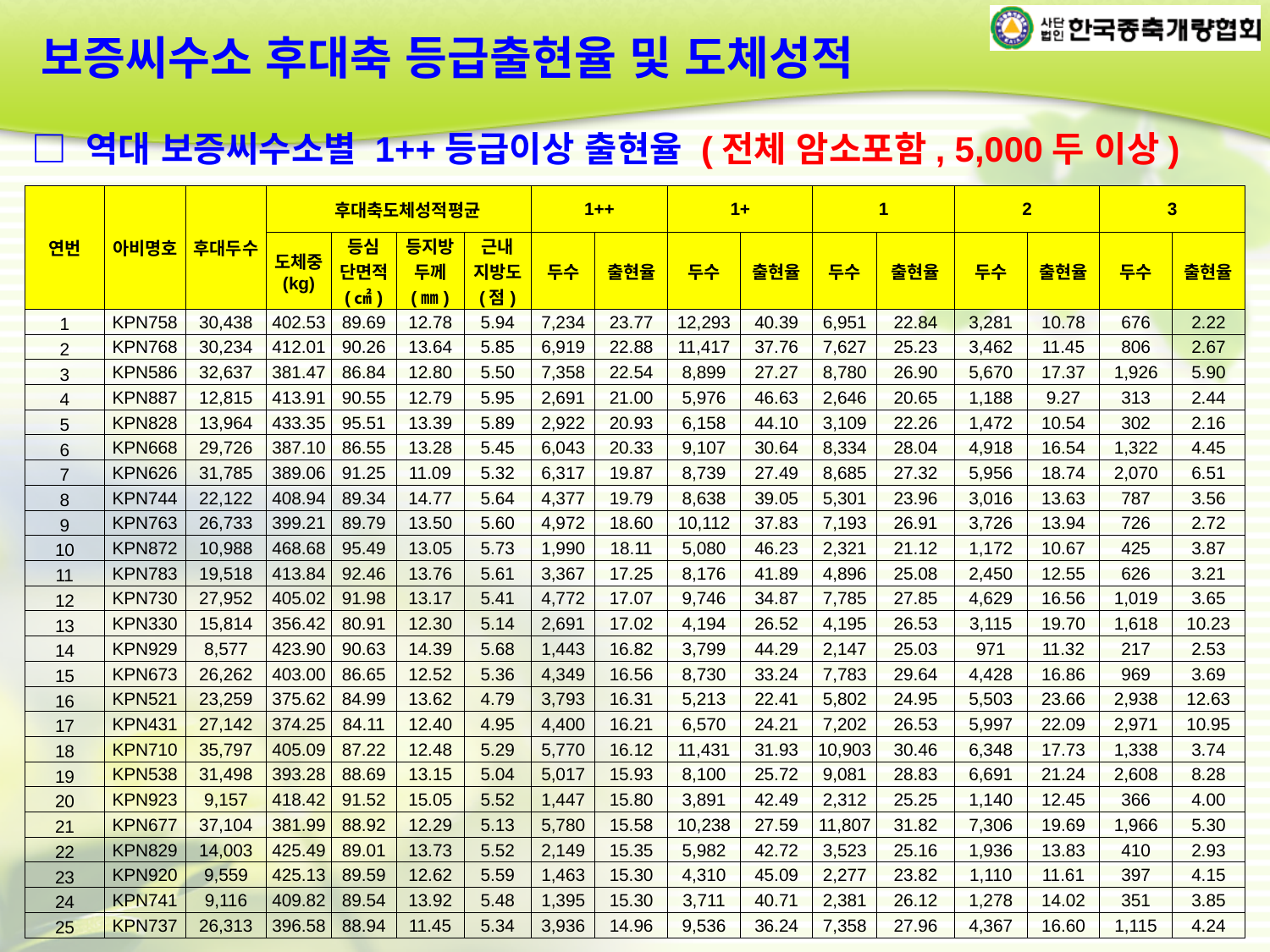

보증씨수소 후대축 등급출현율 및 도체성적
□ 역대 보증씨수소별 1++등급이상 출현율 (전체 암소포함, 5,000두 이상)
| 연번 | 아비명호 | 후대두수 | 후대축도체성적평균 |  |  |  | 1++ |  | 1+ |  | 1 |  | 2 |  | 3 |  |
| --- | --- | --- | --- | --- | --- | --- | --- | --- | --- | --- | --- | --- | --- | --- | --- | --- |
|  |  |  | 도체중 (kg) | 등심 단면적 (㎠) | 등지방 두께 (㎜) | 근내 지방도 (점) | 두수 | 출현율 | 두수 | 출현율 | 두수 | 출현율 | 두수 | 출현율 | 두수 | 출현율 |
| 1 | KPN758 | 30,438 | 402.53 | 89.69 | 12.78 | 5.94 | 7,234 | 23.77 | 12,293 | 40.39 | 6,951 | 22.84 | 3,281 | 10.78 | 676 | 2.22 |
| 2 | KPN768 | 30,234 | 412.01 | 90.26 | 13.64 | 5.85 | 6,919 | 22.88 | 11,417 | 37.76 | 7,627 | 25.23 | 3,462 | 11.45 | 806 | 2.67 |
| 3 | KPN586 | 32,637 | 381.47 | 86.84 | 12.80 | 5.50 | 7,358 | 22.54 | 8,899 | 27.27 | 8,780 | 26.90 | 5,670 | 17.37 | 1,926 | 5.90 |
| 4 | KPN887 | 12,815 | 413.91 | 90.55 | 12.79 | 5.95 | 2,691 | 21.00 | 5,976 | 46.63 | 2,646 | 20.65 | 1,188 | 9.27 | 313 | 2.44 |
| 5 | KPN828 | 13,964 | 433.35 | 95.51 | 13.39 | 5.89 | 2,922 | 20.93 | 6,158 | 44.10 | 3,109 | 22.26 | 1,472 | 10.54 | 302 | 2.16 |
| 6 | KPN668 | 29,726 | 387.10 | 86.55 | 13.28 | 5.45 | 6,043 | 20.33 | 9,107 | 30.64 | 8,334 | 28.04 | 4,918 | 16.54 | 1,322 | 4.45 |
| 7 | KPN626 | 31,785 | 389.06 | 91.25 | 11.09 | 5.32 | 6,317 | 19.87 | 8,739 | 27.49 | 8,685 | 27.32 | 5,956 | 18.74 | 2,070 | 6.51 |
| 8 | KPN744 | 22,122 | 408.94 | 89.34 | 14.77 | 5.64 | 4,377 | 19.79 | 8,638 | 39.05 | 5,301 | 23.96 | 3,016 | 13.63 | 787 | 3.56 |
| 9 | KPN763 | 26,733 | 399.21 | 89.79 | 13.50 | 5.60 | 4,972 | 18.60 | 10,112 | 37.83 | 7,193 | 26.91 | 3,726 | 13.94 | 726 | 2.72 |
| 10 | KPN872 | 10,988 | 468.68 | 95.49 | 13.05 | 5.73 | 1,990 | 18.11 | 5,080 | 46.23 | 2,321 | 21.12 | 1,172 | 10.67 | 425 | 3.87 |
| 11 | KPN783 | 19,518 | 413.84 | 92.46 | 13.76 | 5.61 | 3,367 | 17.25 | 8,176 | 41.89 | 4,896 | 25.08 | 2,450 | 12.55 | 626 | 3.21 |
| 12 | KPN730 | 27,952 | 405.02 | 91.98 | 13.17 | 5.41 | 4,772 | 17.07 | 9,746 | 34.87 | 7,785 | 27.85 | 4,629 | 16.56 | 1,019 | 3.65 |
| 13 | KPN330 | 15,814 | 356.42 | 80.91 | 12.30 | 5.14 | 2,691 | 17.02 | 4,194 | 26.52 | 4,195 | 26.53 | 3,115 | 19.70 | 1,618 | 10.23 |
| 14 | KPN929 | 8,577 | 423.90 | 90.63 | 14.39 | 5.68 | 1,443 | 16.82 | 3,799 | 44.29 | 2,147 | 25.03 | 971 | 11.32 | 217 | 2.53 |
| 15 | KPN673 | 26,262 | 403.00 | 86.65 | 12.52 | 5.36 | 4,349 | 16.56 | 8,730 | 33.24 | 7,783 | 29.64 | 4,428 | 16.86 | 969 | 3.69 |
| 16 | KPN521 | 23,259 | 375.62 | 84.99 | 13.62 | 4.79 | 3,793 | 16.31 | 5,213 | 22.41 | 5,802 | 24.95 | 5,503 | 23.66 | 2,938 | 12.63 |
| 17 | KPN431 | 27,142 | 374.25 | 84.11 | 12.40 | 4.95 | 4,400 | 16.21 | 6,570 | 24.21 | 7,202 | 26.53 | 5,997 | 22.09 | 2,971 | 10.95 |
| 18 | KPN710 | 35,797 | 405.09 | 87.22 | 12.48 | 5.29 | 5,770 | 16.12 | 11,431 | 31.93 | 10,903 | 30.46 | 6,348 | 17.73 | 1,338 | 3.74 |
| 19 | KPN538 | 31,498 | 393.28 | 88.69 | 13.15 | 5.04 | 5,017 | 15.93 | 8,100 | 25.72 | 9,081 | 28.83 | 6,691 | 21.24 | 2,608 | 8.28 |
| 20 | KPN923 | 9,157 | 418.42 | 91.52 | 15.05 | 5.52 | 1,447 | 15.80 | 3,891 | 42.49 | 2,312 | 25.25 | 1,140 | 12.45 | 366 | 4.00 |
| 21 | KPN677 | 37,104 | 381.99 | 88.92 | 12.29 | 5.13 | 5,780 | 15.58 | 10,238 | 27.59 | 11,807 | 31.82 | 7,306 | 19.69 | 1,966 | 5.30 |
| 22 | KPN829 | 14,003 | 425.49 | 89.01 | 13.73 | 5.52 | 2,149 | 15.35 | 5,982 | 42.72 | 3,523 | 25.16 | 1,936 | 13.83 | 410 | 2.93 |
| 23 | KPN920 | 9,559 | 425.13 | 89.59 | 12.62 | 5.59 | 1,463 | 15.30 | 4,310 | 45.09 | 2,277 | 23.82 | 1,110 | 11.61 | 397 | 4.15 |
| 24 | KPN741 | 9,116 | 409.82 | 89.54 | 13.92 | 5.48 | 1,395 | 15.30 | 3,711 | 40.71 | 2,381 | 26.12 | 1,278 | 14.02 | 351 | 3.85 |
| 25 | KPN737 | 26,313 | 396.58 | 88.94 | 11.45 | 5.34 | 3,936 | 14.96 | 9,536 | 36.24 | 7,358 | 27.96 | 4,367 | 16.60 | 1,115 | 4.24 |